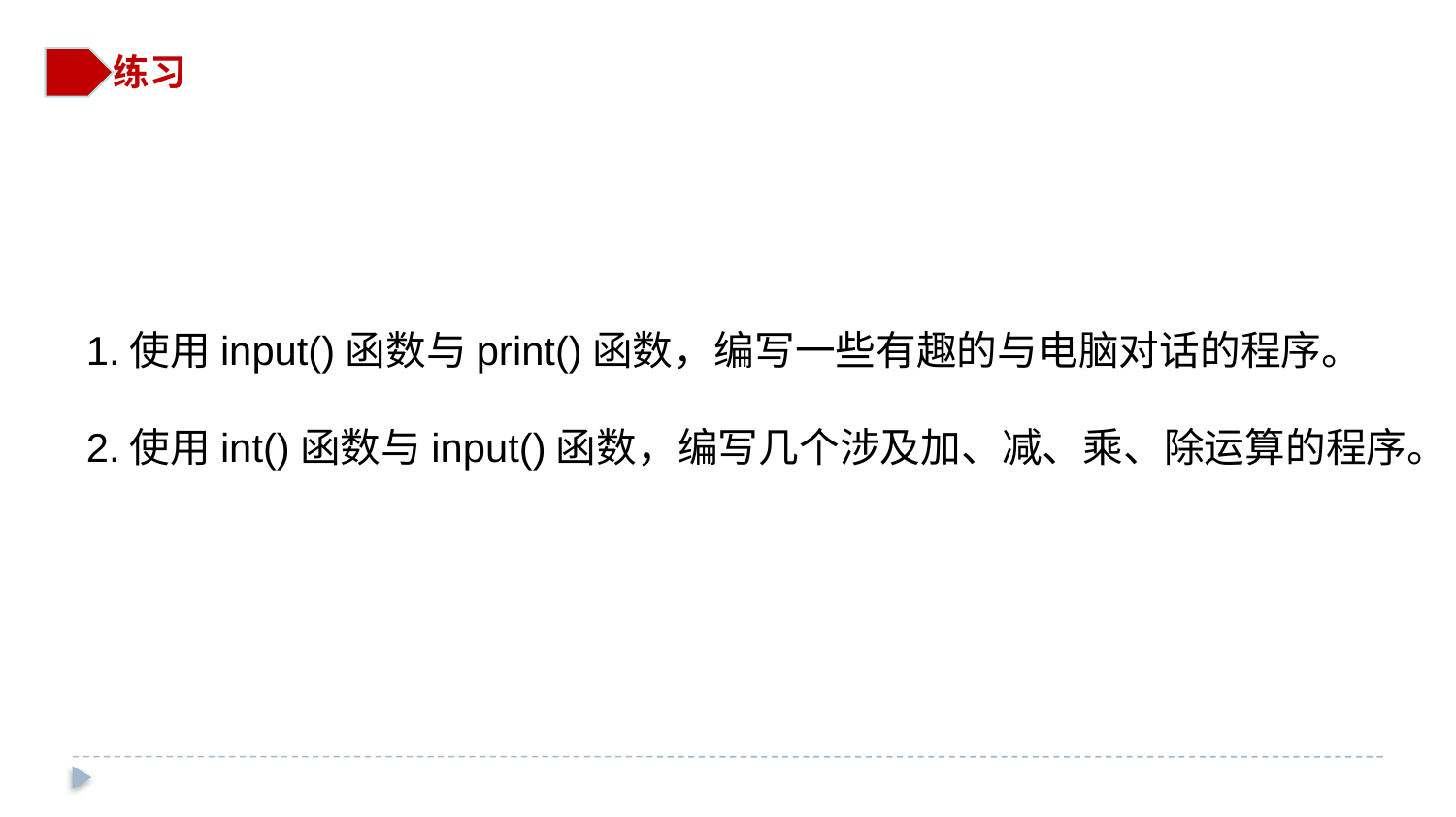

练习
1.使用input()函数与print()函数，编写一些有趣的与电脑对话的程序。
2.使用int()函数与input()函数，编写几个涉及加、减、乘、除运算的程序。